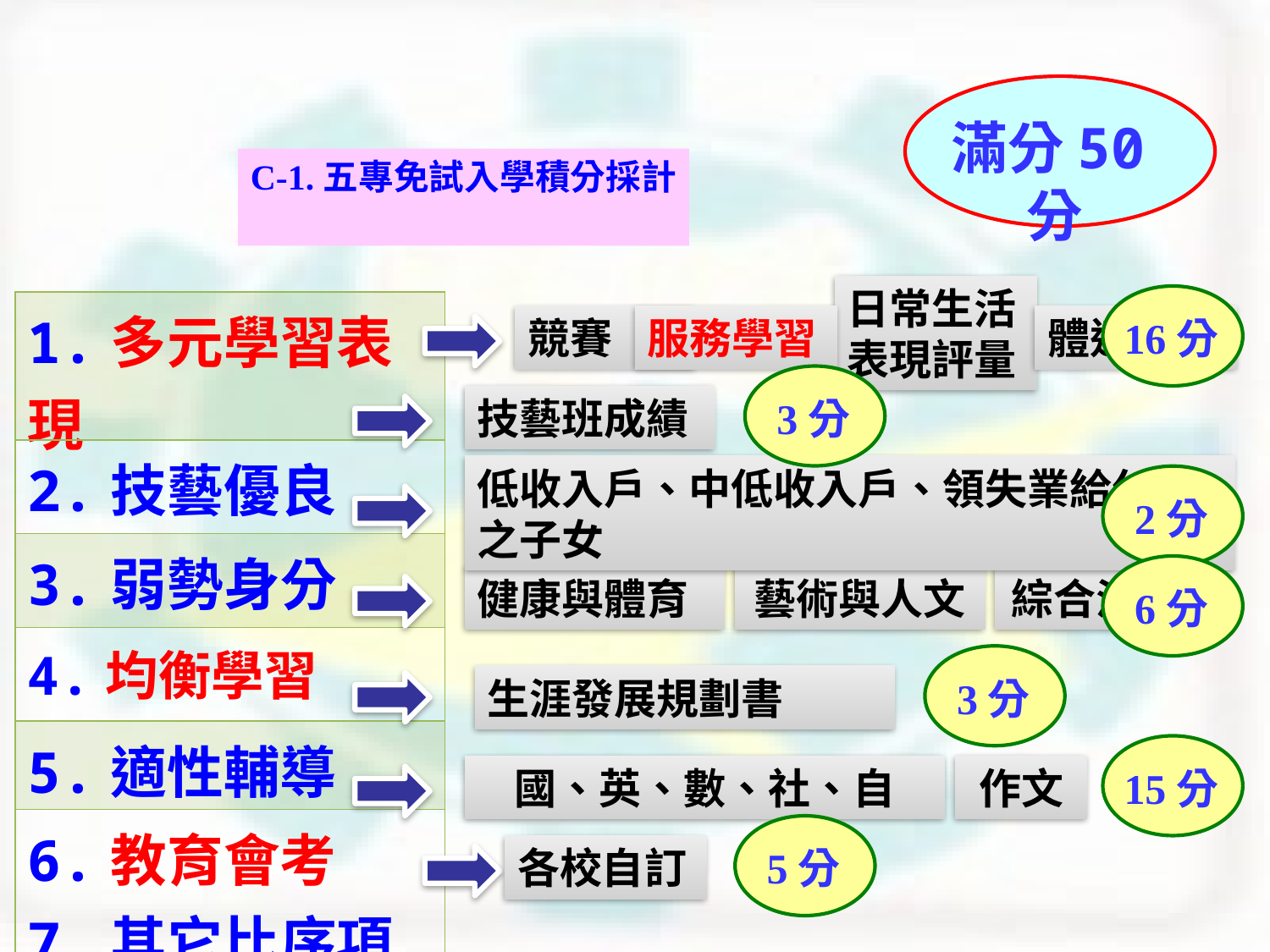

滿分50分
C-1.五專免試入學積分採計
日常生活表現評量
健康與體育
藝術與人文
綜合活動
國、英、數、社、自
作文

16分
| 1.多元學習表現 |
| --- |
| 2.技藝優良 |
| 3.弱勢身分 |
| 4.均衡學習 |
| 5.適性輔導 |
| 6.教育會考 7.其它比序項目 |
|  |
競賽
服務學習
體適能

3分
技藝班成績

低收入戶、中低收入戶、領失業給付者之子女

2分

6分

3分
生涯發展規劃書

15分

5分
各校自訂